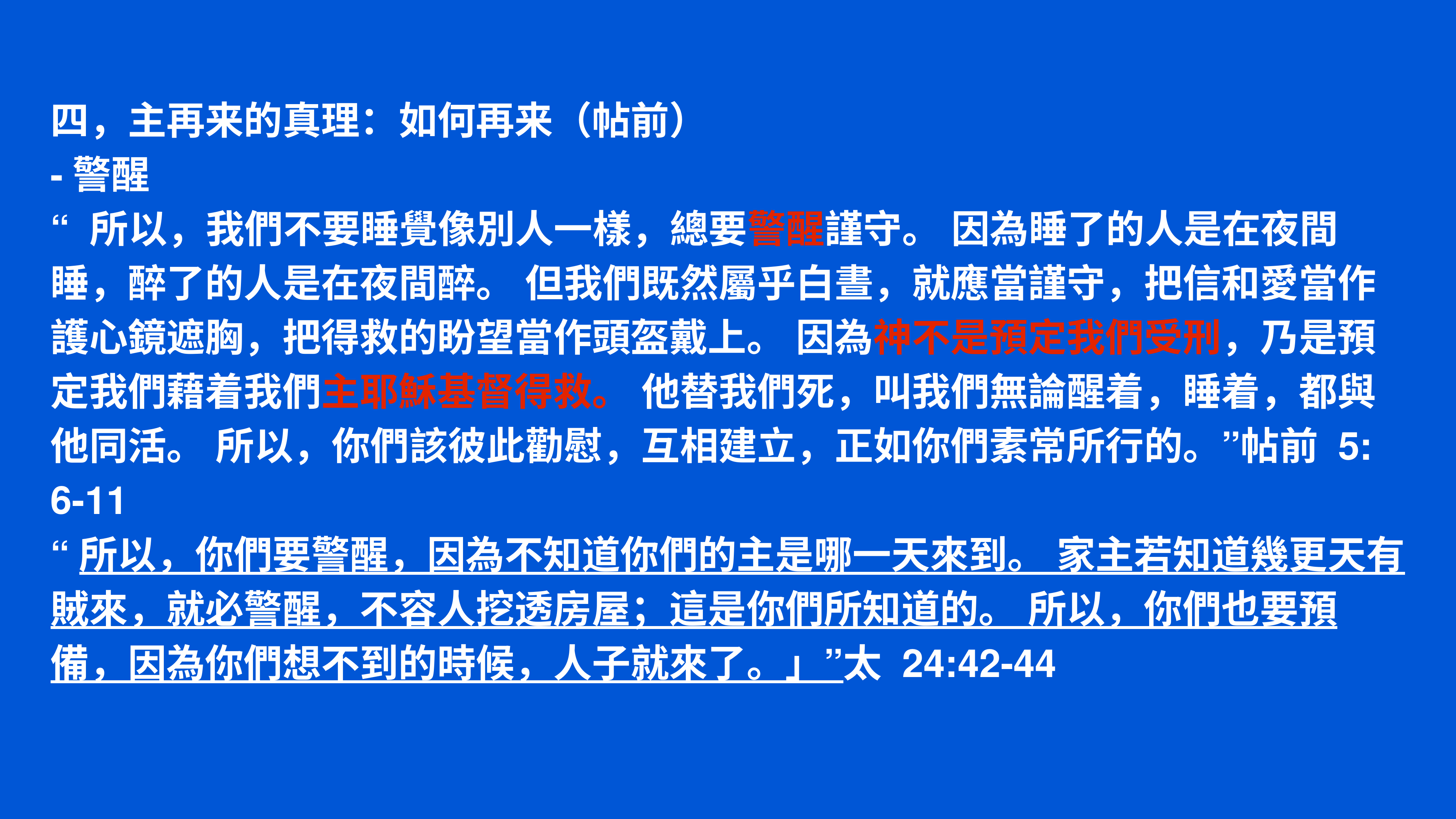

四，主再来的真理：如何再来（帖前）
-警醒
“ 所以，我們不要睡覺像別人一樣，總要警醒謹守。 因為睡了的人是在夜間睡，醉了的人是在夜間醉。 但我們既然屬乎白晝，就應當謹守，把信和愛當作護心鏡遮胸，把得救的盼望當作頭盔戴上。 因為神不是預定我們受刑，乃是預定我們藉着我們主耶穌基督得救。 他替我們死，叫我們無論醒着，睡着，都與他同活。 所以，你們該彼此勸慰，互相建立，正如你們素常所行的。”帖前 5: 6-11
“所以，你們要警醒，因為不知道你們的主是哪一天來到。 家主若知道幾更天有賊來，就必警醒，不容人挖透房屋；這是你們所知道的。 所以，你們也要預備，因為你們想不到的時候，人子就來了。」”太 24:42-44